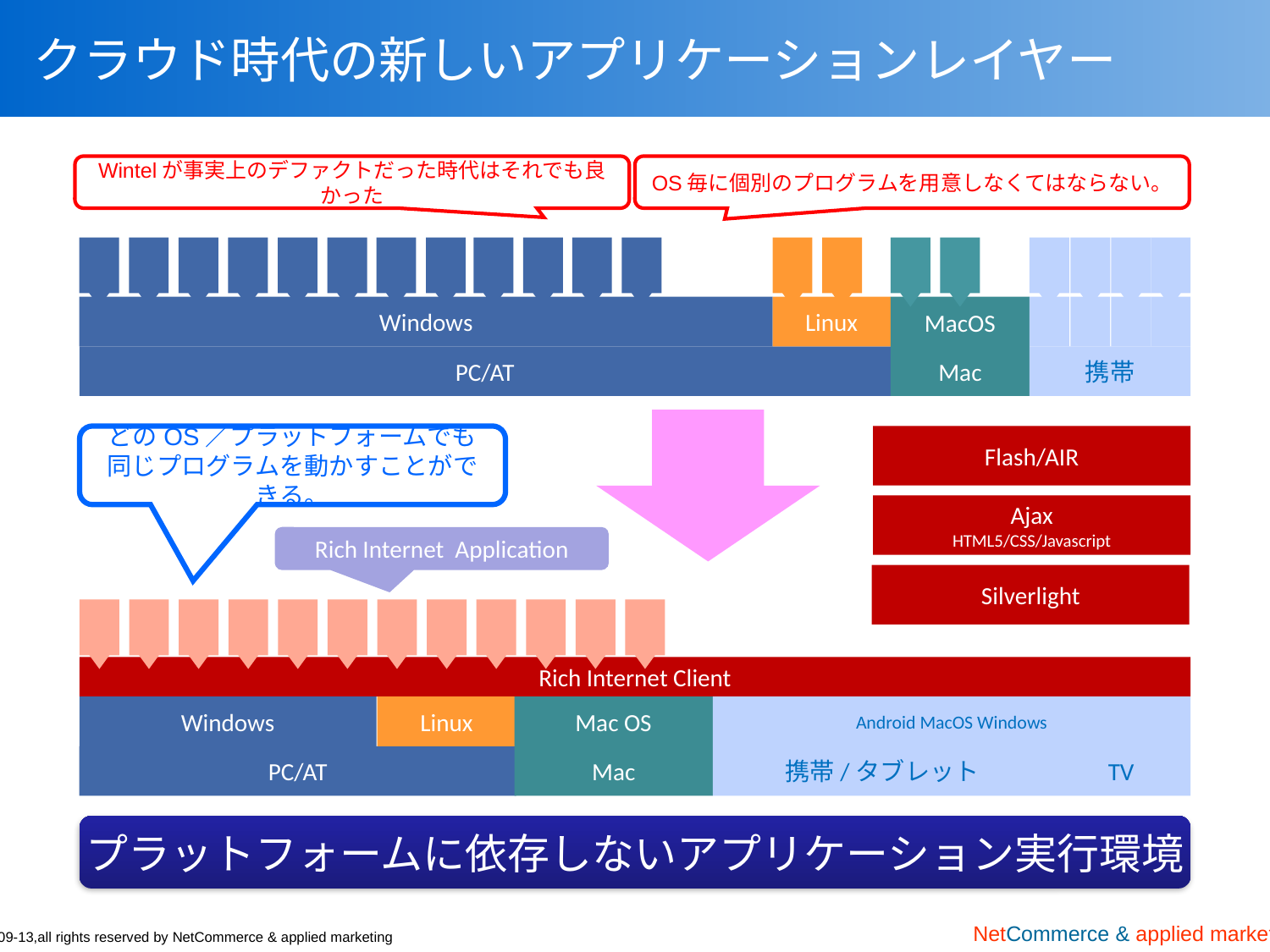

# クラウド時代の新しいアプリケーションレイヤー
OS毎に個別のプログラムを用意しなくてはならない。
Wintelが事実上のデファクトだった時代はそれでも良かった

Windows
Linux
MacOS

PC/AT
Mac
携帯

どのOS／プラットフォームでも
同じプログラムを動かすことができる。
Flash/AIR
Ajax
HTML5/CSS/Javascript
Rich Internet  Application
Silverlight

Rich Internet Client
Windows
Linux
Mac OS
Android MacOS Windows
PC/AT
Mac
携帯/タブレット
TV
プラットフォームに依存しないアプリケーション実行環境